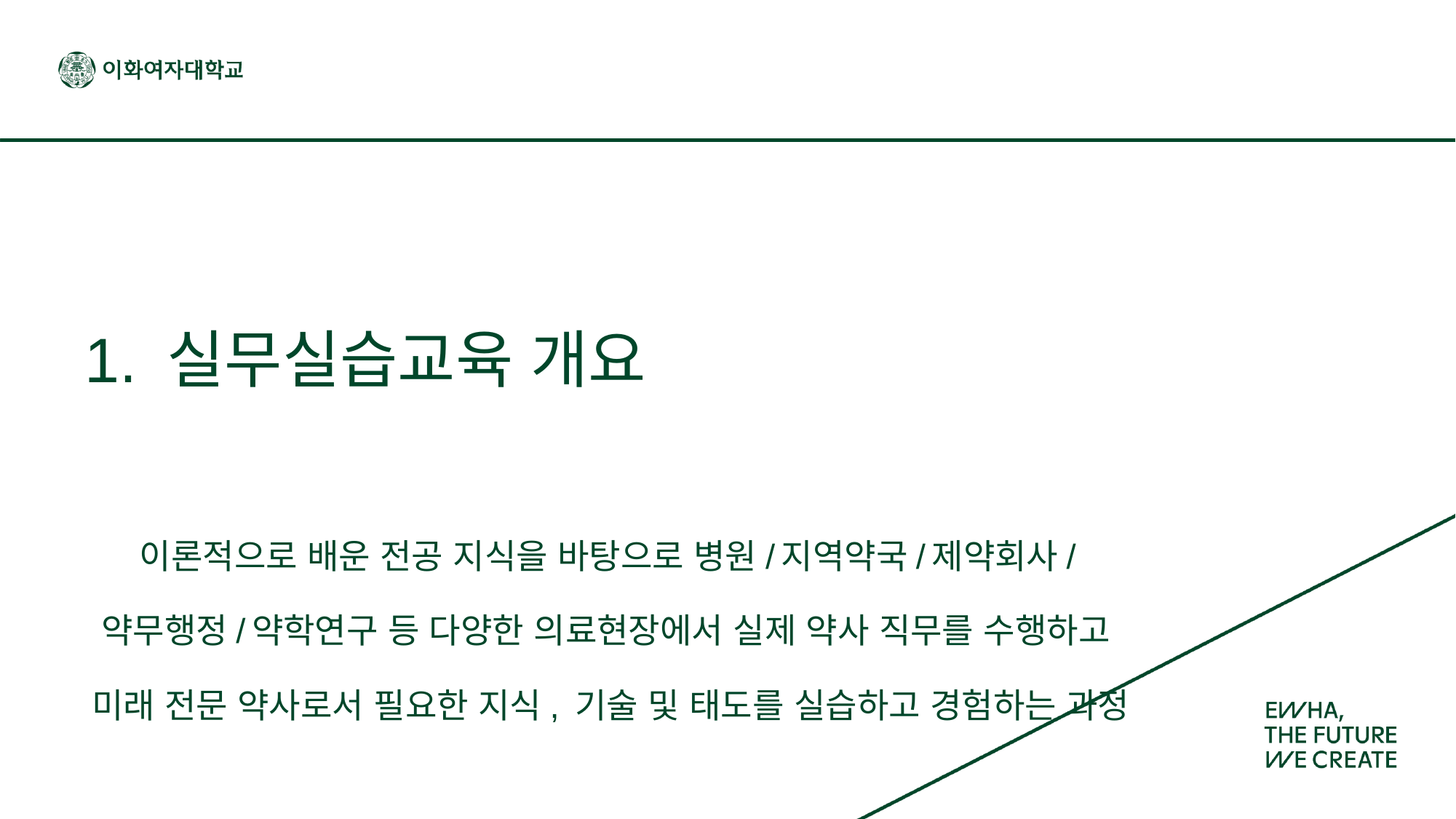

# 1. 실무실습교육 개요
이론적으로 배운 전공 지식을 바탕으로 병원/지역약국/제약회사/약무행정/약학연구 등 다양한 의료현장에서 실제 약사 직무를 수행하고
미래 전문 약사로서 필요한 지식, 기술 및 태도를 실습하고 경험하는 과정